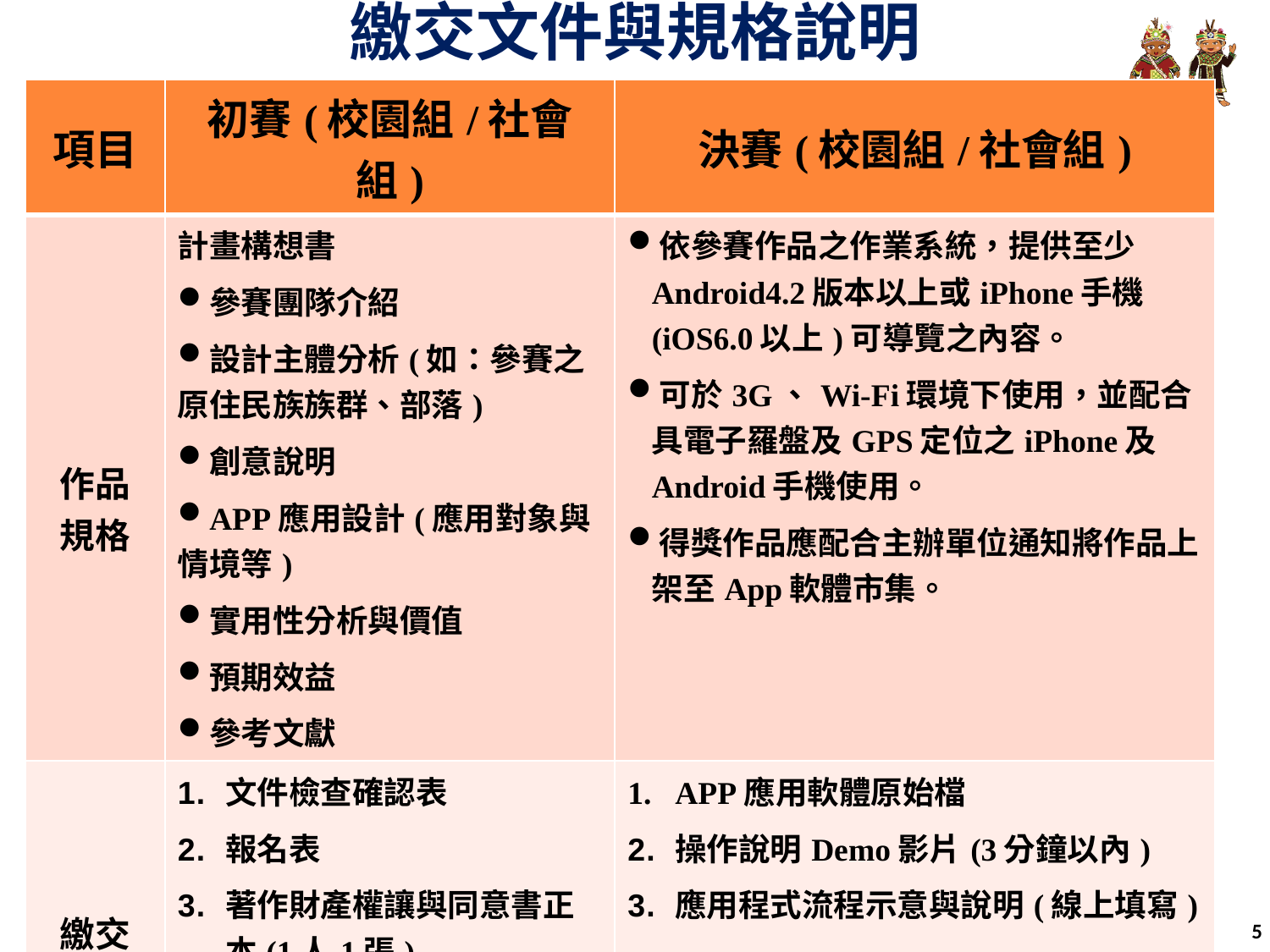

# 繳交文件與規格說明
| 項目 | 初賽(校園組/社會組) | 決賽(校園組/社會組) |
| --- | --- | --- |
| 作品 規格 | 計畫構想書 參賽團隊介紹 設計主體分析(如：參賽之原住民族族群、部落) 創意說明 APP應用設計(應用對象與情境等) 實用性分析與價值 預期效益 參考文獻 | 依參賽作品之作業系統，提供至少Android4.2版本以上或iPhone手機 (iOS6.0以上)可導覽之內容。 可於3G、Wi-Fi環境下使用，並配合具電子羅盤及GPS定位之iPhone及Android手機使用。 得獎作品應配合主辦單位通知將作品上架至App軟體市集。 |
| 繳交 資料 | 文件檢查確認表 報名表 著作財產權讓與同意書正本(1人1張) 個資同意書正本(1人1張) 計畫構想書5份 計畫構想書電子檔 | APP應用軟體原始檔 操作說明Demo影片(3分鐘以內) 應用程式流程示意與說明(線上填寫) 註: 上述決賽資料請於11月18日(一)前上傳至競賽網站。 |
5